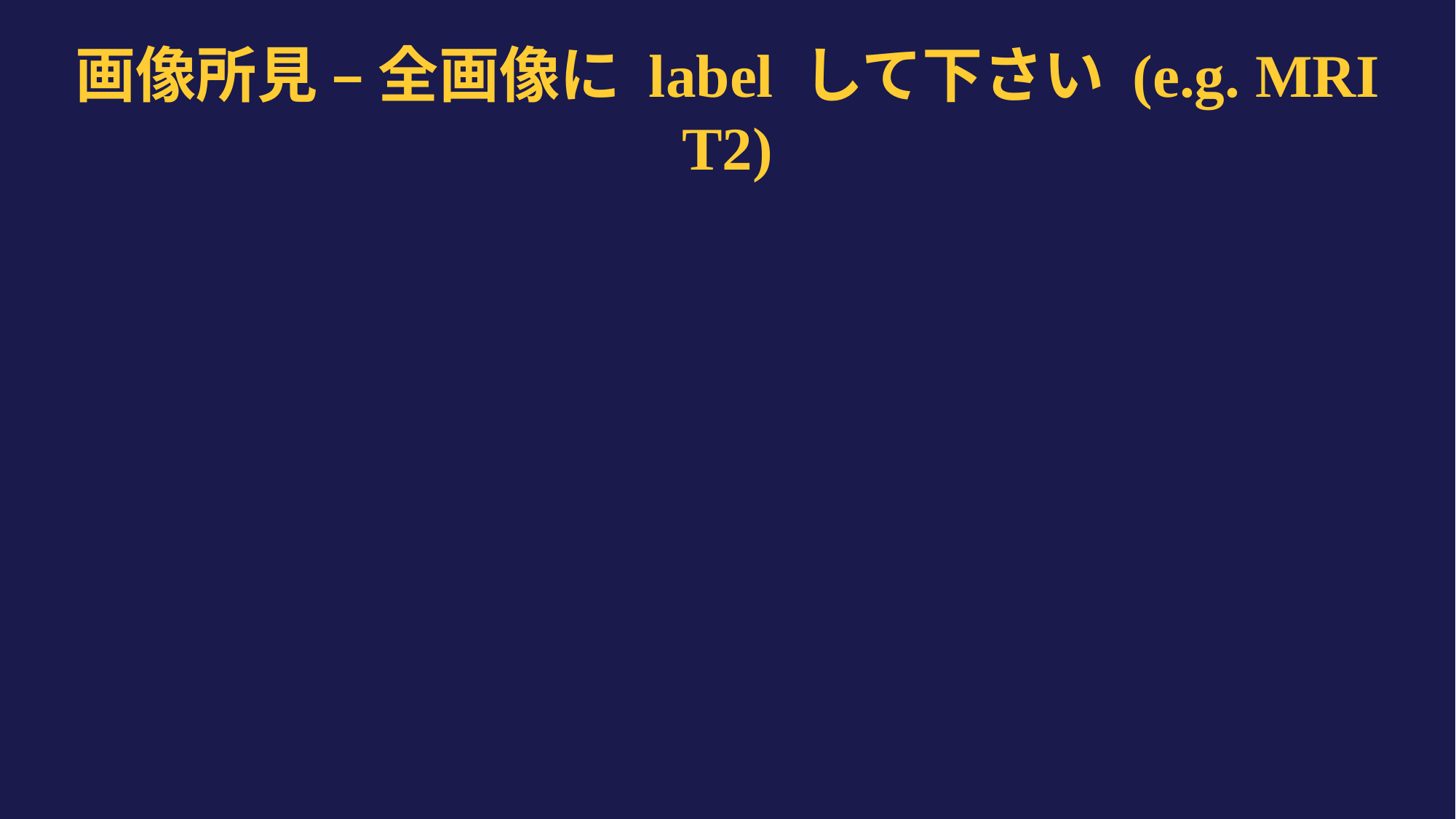

# 画像所見 – 全画像に label して下さい (e.g. MRI T2)